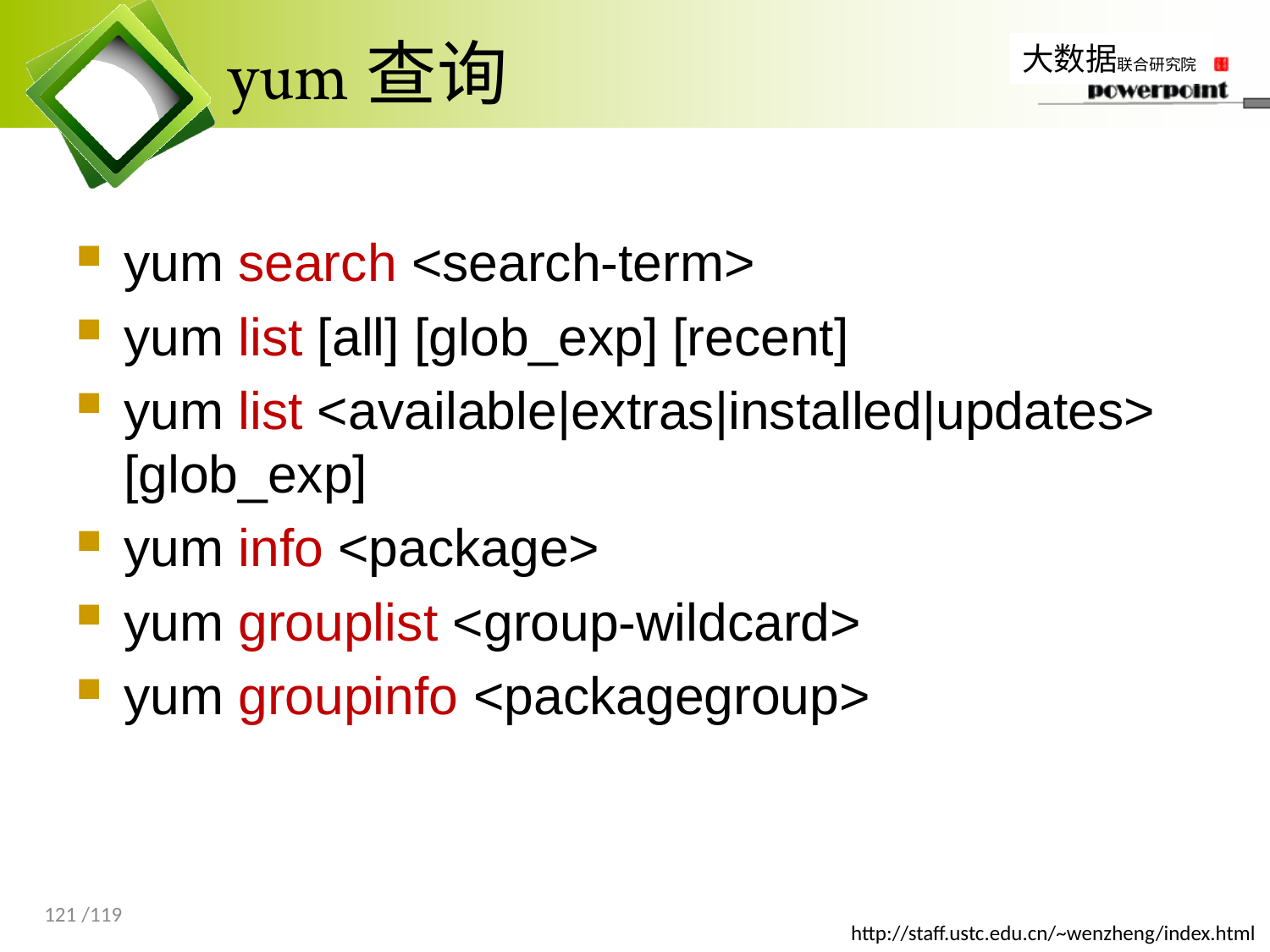

# yum查询

yum search <search-term>
yum list [all] [glob_exp] [recent]
yum list <available|extras|installed|updates> [glob_exp]
yum info <package>
yum grouplist <group-wildcard>
yum groupinfo <packagegroup>
121